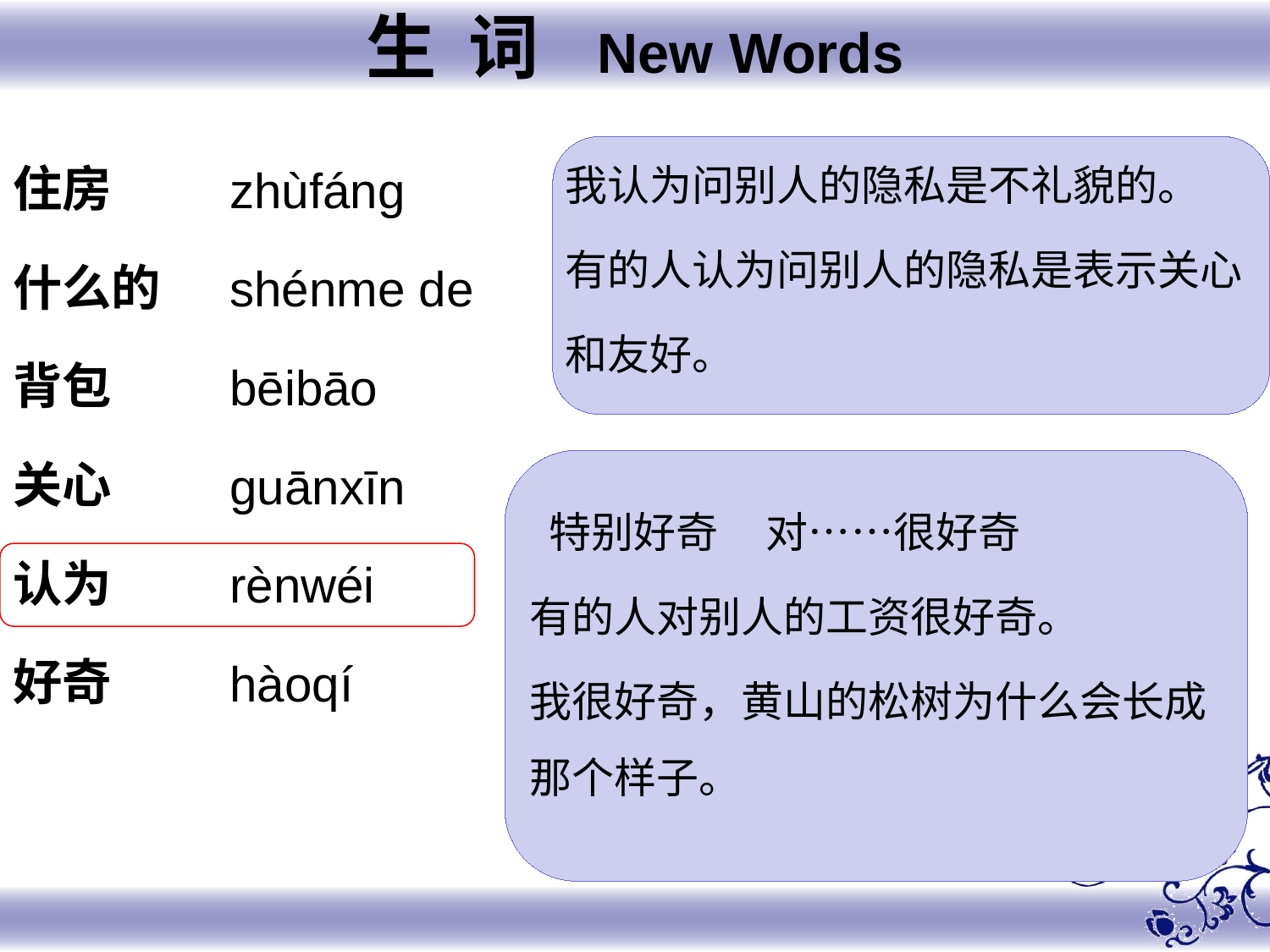

生  词   New Words
住房
什么的
背包
关心
认为
好奇
zhùfáng
shénme de
bēibāo
guānxīn
rènwéi
hàoqí
我认为问别人的隐私是不礼貌的。
有的人认为问别人的隐私是表示关心
和友好。

 特别好奇     对……很好奇
有的人对别人的工资很好奇。
我很好奇，黄山的松树为什么会长成那个样子。